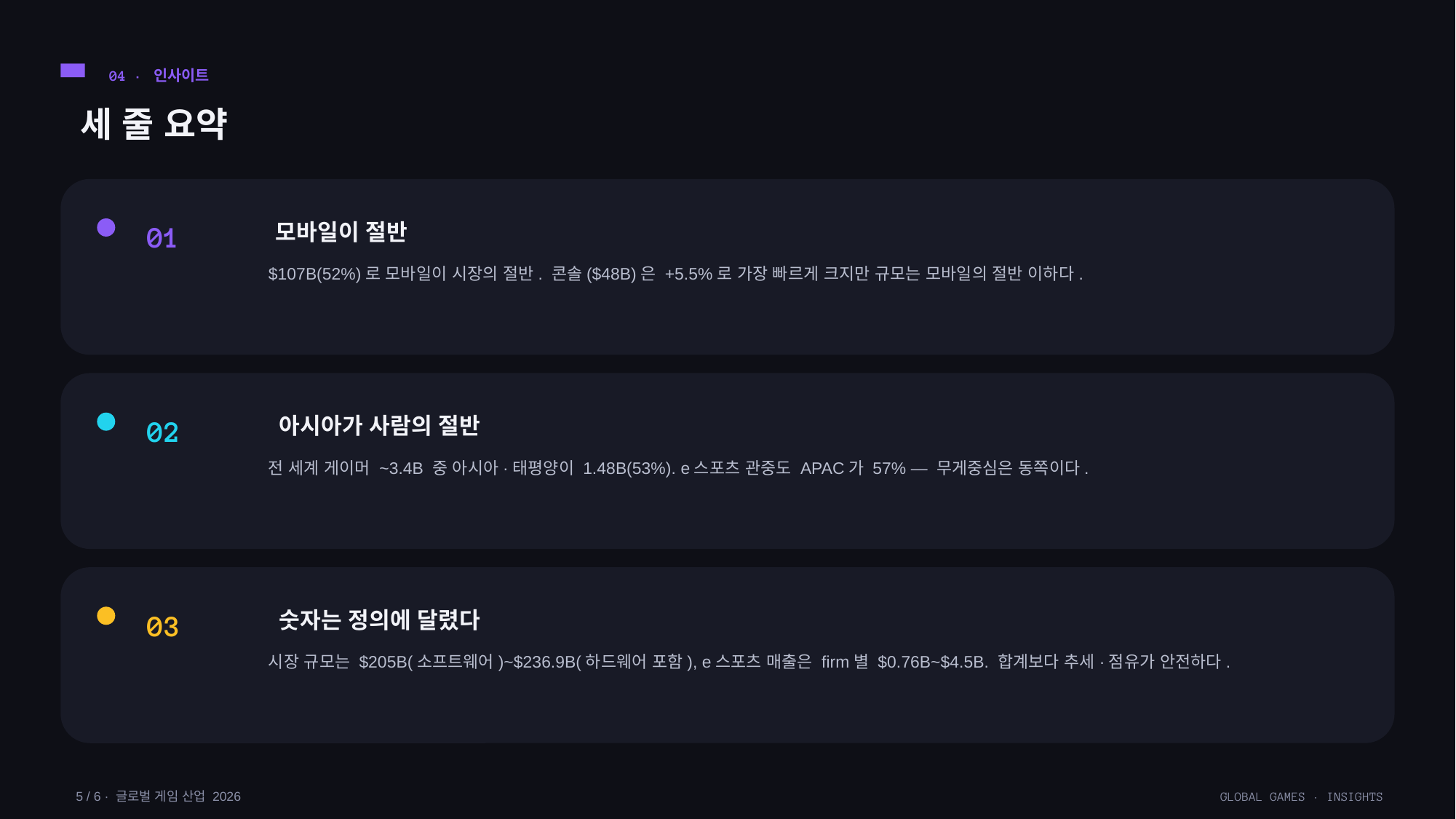

04 · 인사이트

세 줄 요약

01
모바일이 절반

$107B(52%)로 모바일이 시장의 절반. 콘솔($48B)은 +5.5%로 가장 빠르게 크지만 규모는 모바일의 절반 이하다.

02
아시아가 사람의 절반

전 세계 게이머 ~3.4B 중 아시아·태평양이 1.48B(53%). e스포츠 관중도 APAC가 57% — 무게중심은 동쪽이다.

03
숫자는 정의에 달렸다

시장 규모는 $205B(소프트웨어)~$236.9B(하드웨어 포함), e스포츠 매출은 firm별 $0.76B~$4.5B. 합계보다 추세·점유가 안전하다.
5 / 6 · 글로벌 게임 산업 2026
GLOBAL GAMES · INSIGHTS